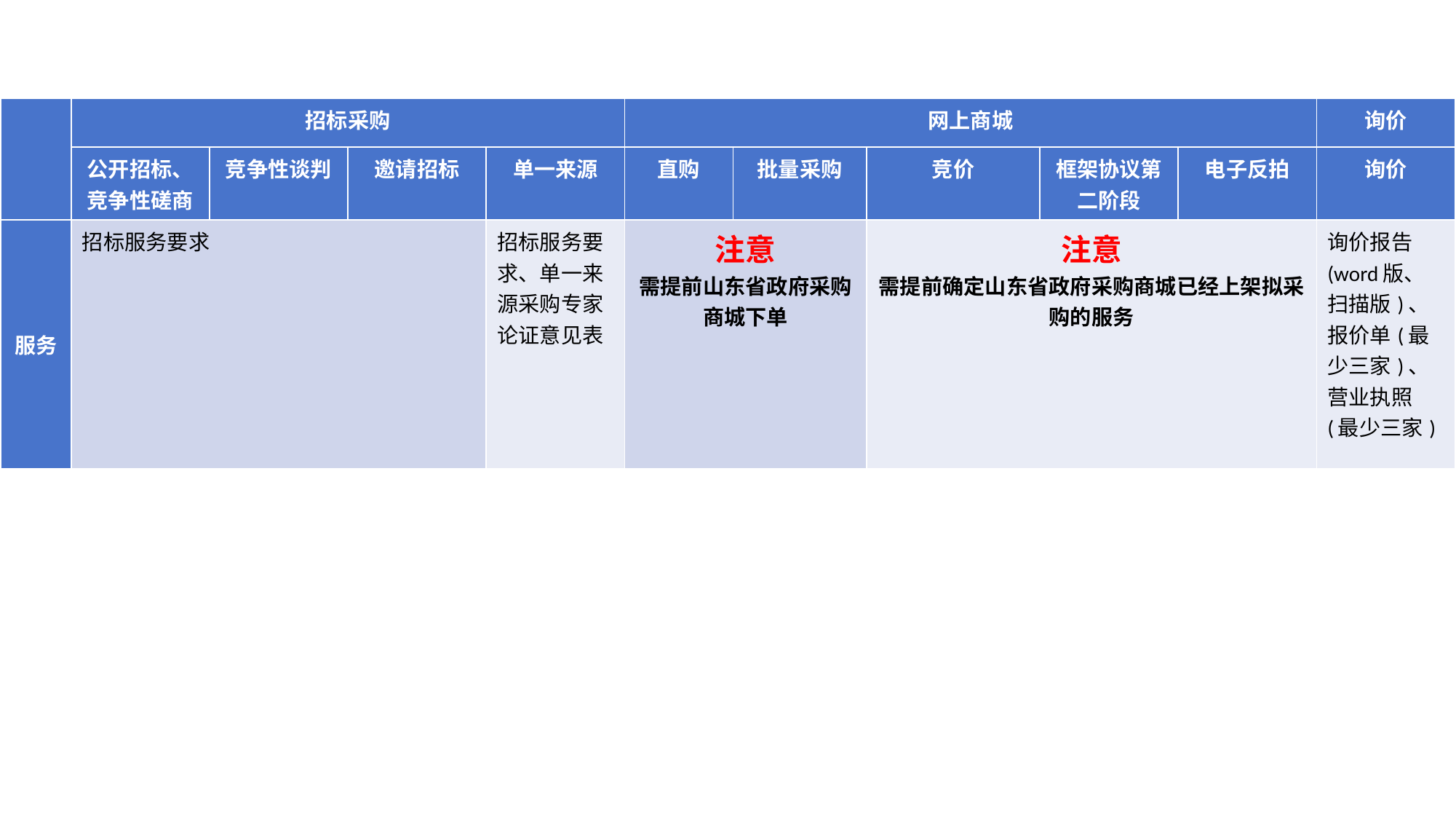

|  | 招标采购 |  |  |  | 网上商城 |  |  |  |  | 询价 |
| --- | --- | --- | --- | --- | --- | --- | --- | --- | --- | --- |
|  | 公开招标、竞争性磋商 | 竞争性谈判 | 邀请招标 | 单一来源 | 直购 | 批量采购 | 竞价 | 框架协议第二阶段 | 电子反拍 | 询价 |
| 服务 | 招标服务要求 |  |  | 招标服务要求、单一来源采购专家论证意见表 | 注意 需提前山东省政府采购商城下单 |  | 注意 需提前确定山东省政府采购商城已经上架拟采购的服务 |  |  | 询价报告(word版、扫描版)、报价单(最少三家)、营业执照(最少三家) |